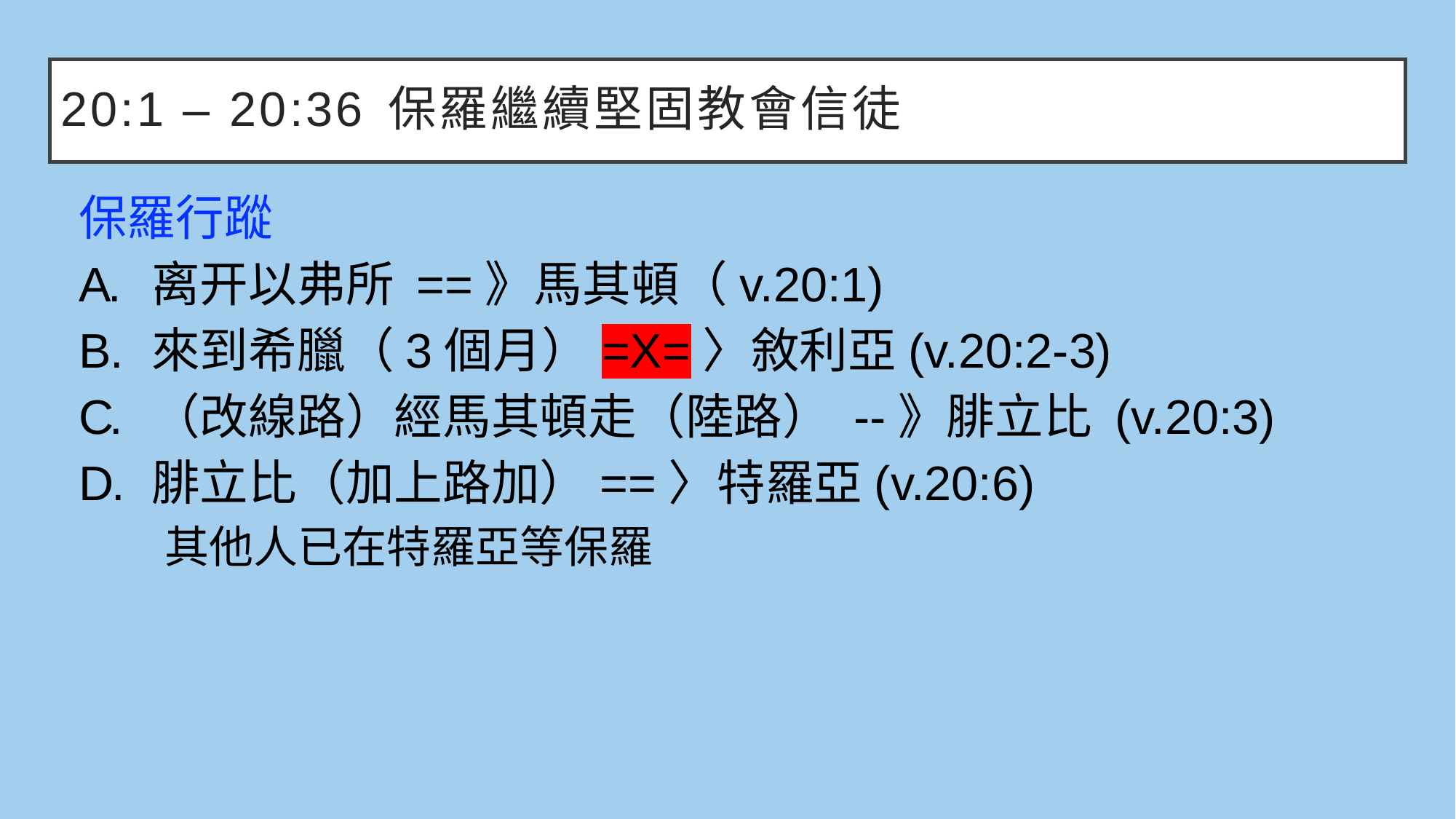

# 20:1 – 20:36	保羅繼續堅固教會信徒
保羅行蹤
离开以弗所 ==》馬其頓（v.20:1)
來到希臘（3個月）=X=〉敘利亞(v.20:2-3)
（改線路）經馬其頓走（陸路） --》腓立比 (v.20:3)
腓立比（加上路加）==〉特羅亞(v.20:6)
其他人已在特羅亞等保羅